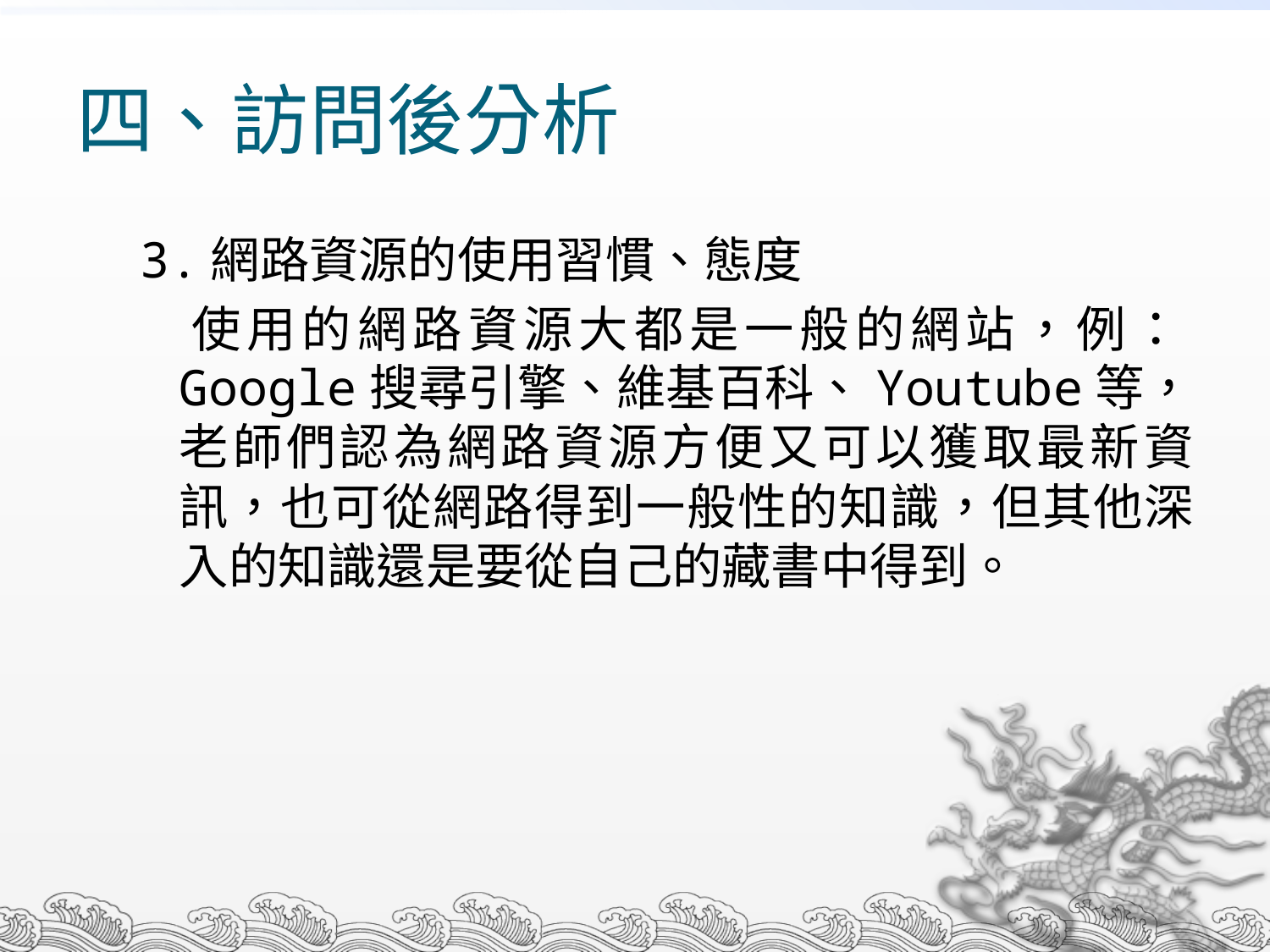

# 四、訪問後分析
3.網路資源的使用習慣、態度
  使用的網路資源大都是一般的網站，例：Google搜尋引擎、維基百科、Youtube等，老師們認為網路資源方便又可以獲取最新資訊，也可從網路得到一般性的知識，但其他深入的知識還是要從自己的藏書中得到。